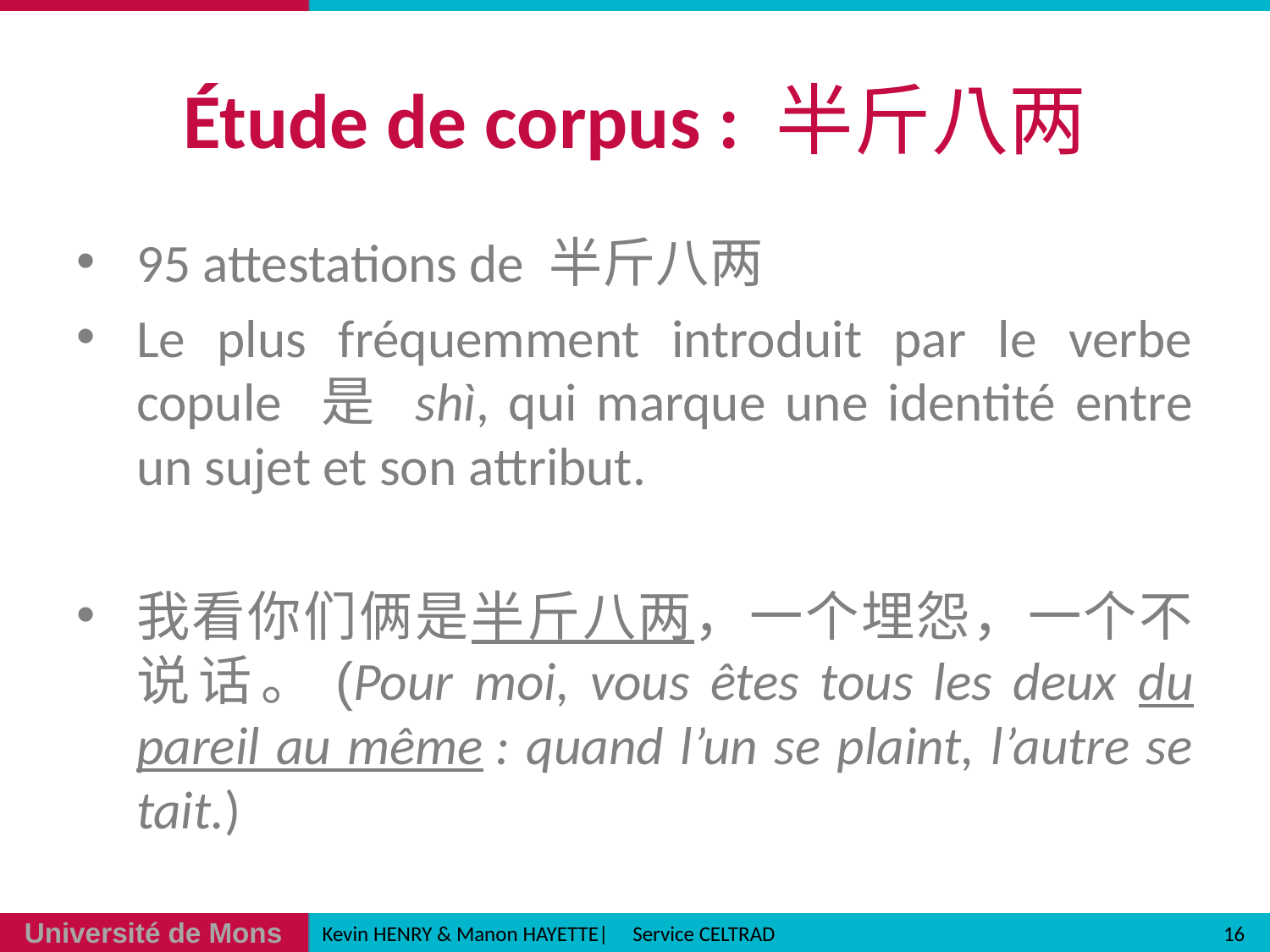

# Étude de corpus : 半斤八两
95 attestations de 半斤八两
Le plus fréquemment introduit par le verbe copule 是 shì, qui marque une identité entre un sujet et son attribut.

我看你们俩是半斤八两，一个埋怨，一个不说话。(Pour moi, vous êtes tous les deux du pareil au même : quand l’un se plaint, l’autre se tait.)
16
Kevin HENRY & Manon HAYETTE|     Service CELTRAD